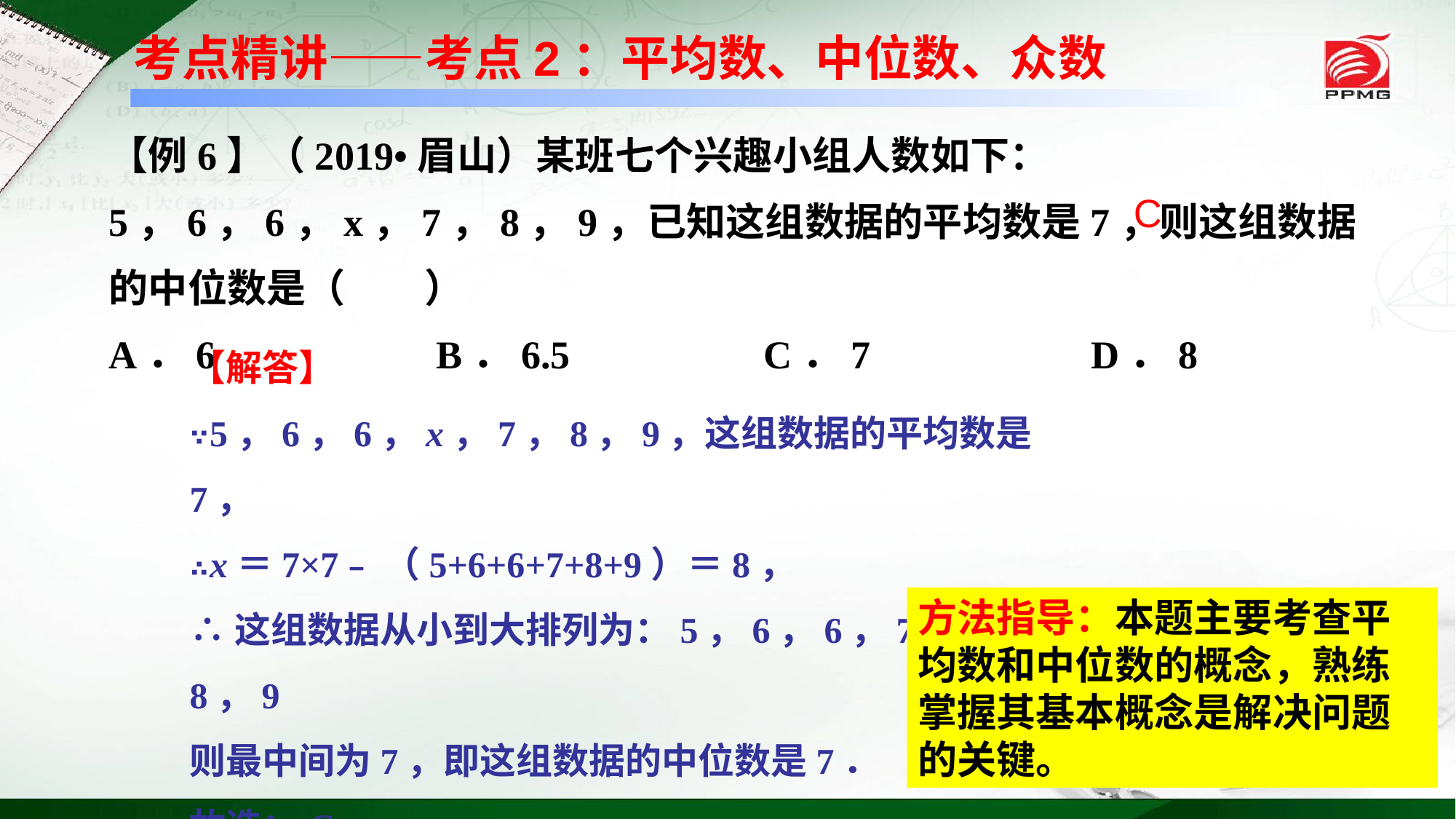

考点精讲——考点2：平均数、中位数、众数

【例6】（2019•眉山）某班七个兴趣小组人数如下：5，6，6，x，7，8，9，已知这组数据的平均数是7，则这组数据的中位数是（　　）
A．6			B．6.5		C．7			D．8
C
【解答】
∵5，6，6，x，7，8，9，这组数据的平均数是7，∴x＝7×7﹣（5+6+6+7+8+9）＝8，∴这组数据从小到大排列为：5，6，6，7，8，8，9则最中间为7，即这组数据的中位数是7．故选：C．
方法指导：本题主要考查平均数和中位数的概念，熟练掌握其基本概念是解决问题的关键。